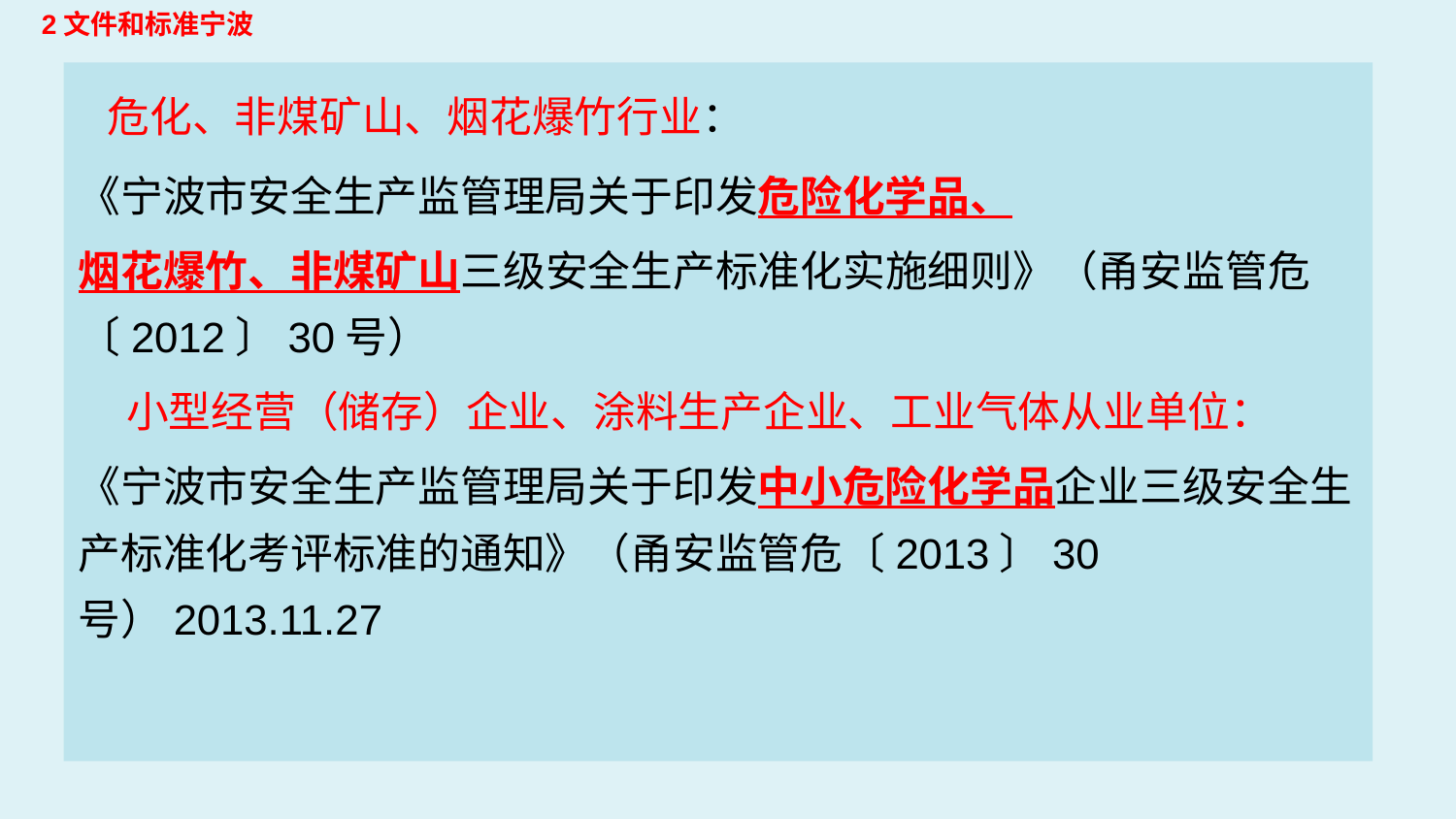

2文件和标准宁波
  危化、非煤矿山、烟花爆竹行业：
《宁波市安全生产监管理局关于印发危险化学品、
烟花爆竹、非煤矿山三级安全生产标准化实施细则》（甬安监管危〔2012〕30号）
    小型经营（储存）企业、涂料生产企业、工业气体从业单位：
《宁波市安全生产监管理局关于印发中小危险化学品企业三级安全生产标准化考评标准的通知》（甬安监管危〔2013〕30号）2013.11.27